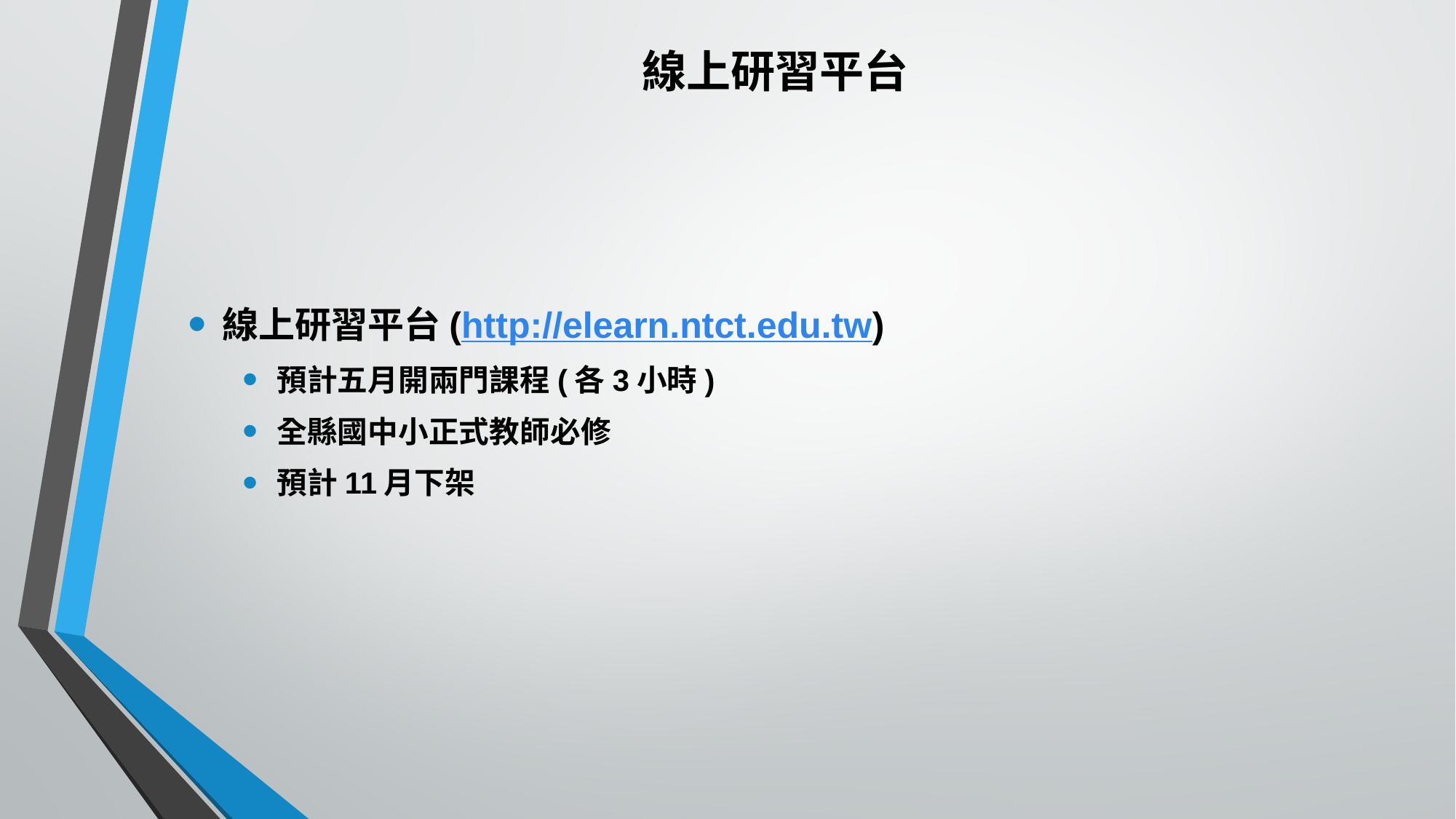

# 線上研習平台
線上研習平台(http://elearn.ntct.edu.tw)
預計五月開兩門課程(各3小時)
全縣國中小正式教師必修
預計11月下架